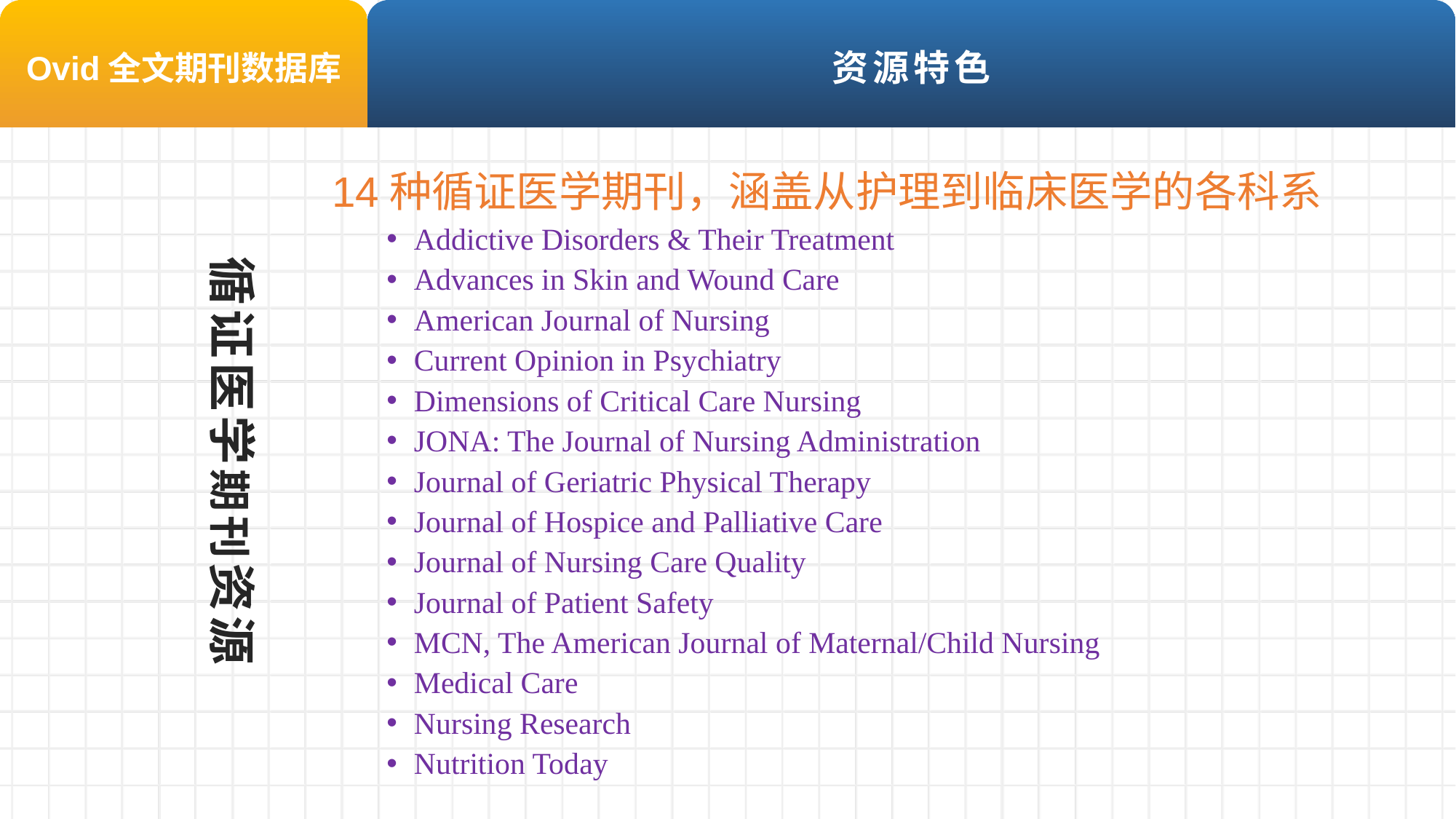

Ovid全文期刊数据库
资源特色

14种循证医学期刊，涵盖从护理到临床医学的各科系
Addictive Disorders & Their Treatment
Advances in Skin and Wound Care
American Journal of Nursing
Current Opinion in Psychiatry
Dimensions of Critical Care Nursing
JONA: The Journal of Nursing Administration
Journal of Geriatric Physical Therapy
Journal of Hospice and Palliative Care
Journal of Nursing Care Quality
Journal of Patient Safety
MCN, The American Journal of Maternal/Child Nursing
Medical Care
Nursing Research
Nutrition Today

循证医学期刊资源